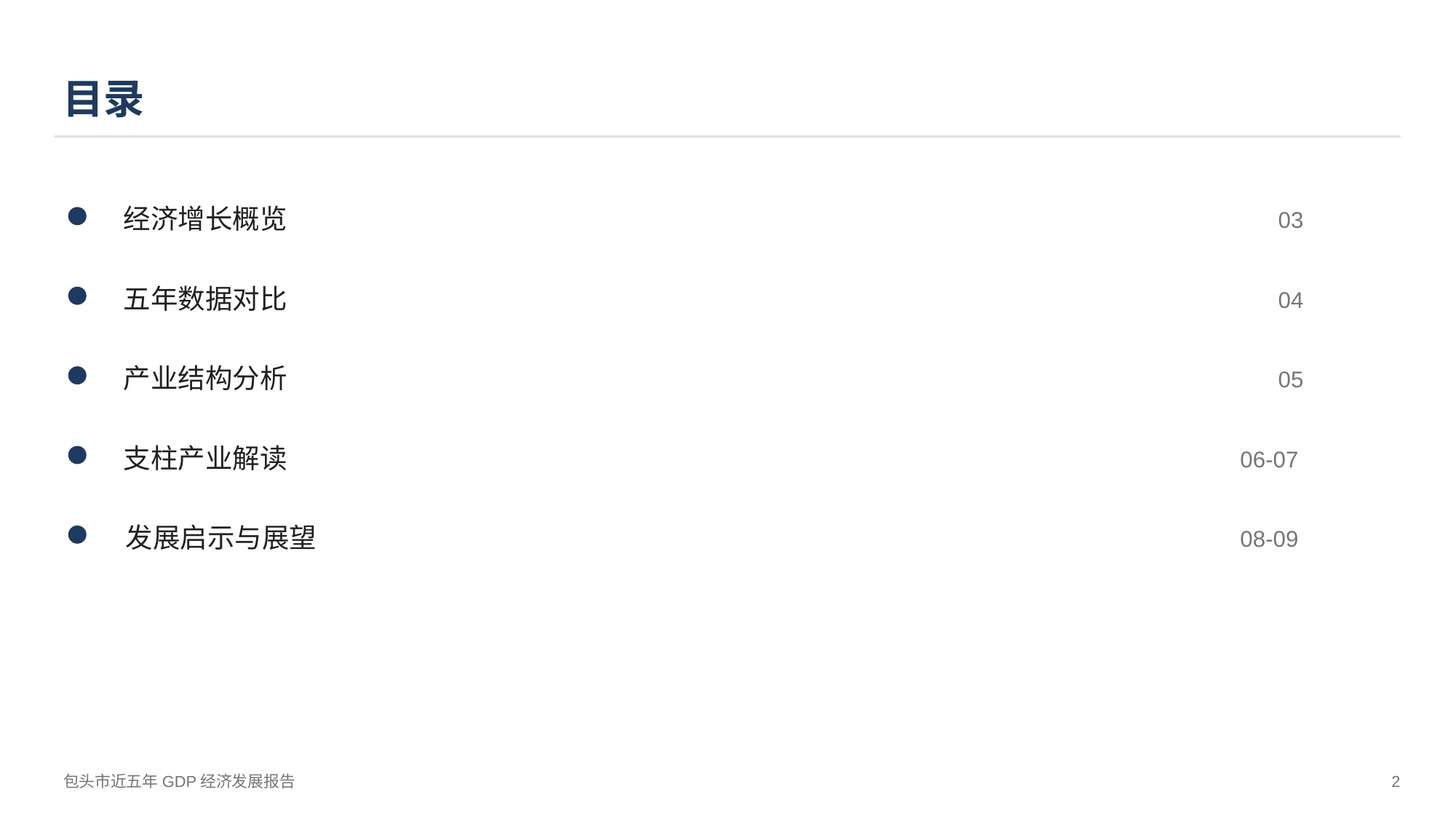

目录

经济增长概览
03

五年数据对比
04

产业结构分析
05

支柱产业解读
06-07

发展启示与展望
08-09

包头市近五年GDP经济发展报告
2